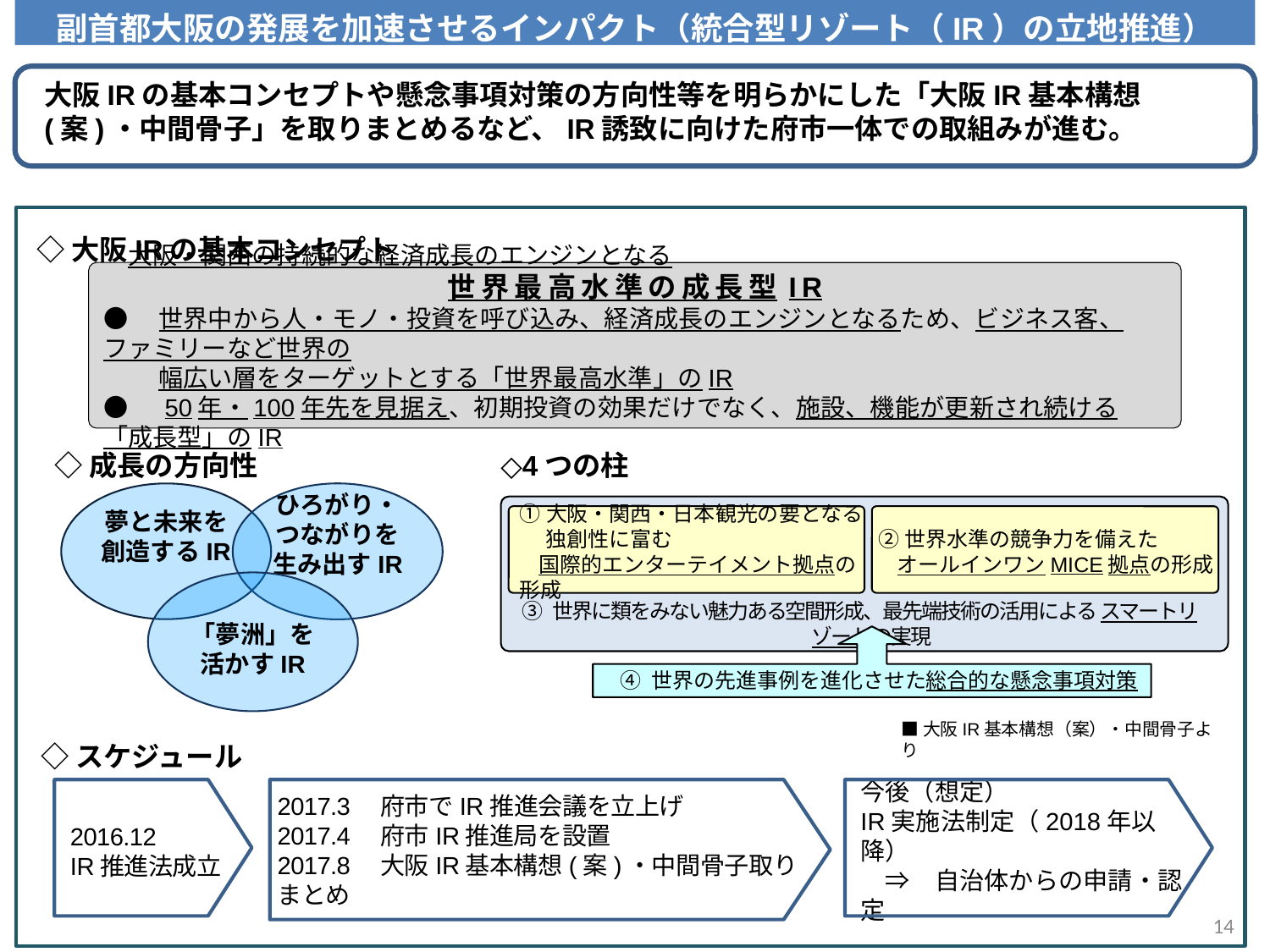

副首都大阪の発展を加速させるインパクト（統合型リゾート（IR）の立地推進）
大阪IRの基本コンセプトや懸念事項対策の方向性等を明らかにした「大阪IR基本構想(案)・中間骨子」を取りまとめるなど、IR誘致に向けた府市一体での取組みが進む。

◇大阪IRの基本コンセプト
　大阪・関西の持続的な経済成長のエンジンとなる
世界最高水準の成長型IR
●　世界中から人・モノ・投資を呼び込み、経済成長のエンジンとなるため、ビジネス客、ファミリーなど世界の
　　 幅広い層をターゲットとする「世界最高水準」のIR
●　50年・100年先を見据え、初期投資の効果だけでなく、施設、機能が更新され続ける「成長型」のIR
◇成長の方向性
◇4つの柱

ひろがり・
つながりを
生み出すIR

夢と未来を
創造するIR

③ 世界に類をみない魅力ある空間形成、最先端技術の活用による スマートリゾートの実現
②世界水準の競争力を備えた
   オールインワンMICE拠点の形成
①大阪・関西・日本観光の要となる
　 独創性に富む
   国際的エンターテイメント拠点の形成
④ 世界の先進事例を進化させた総合的な懸念事項対策
「夢洲」を
活かすIR
■大阪IR基本構想（案）・中間骨子より
◇スケジュール
2017.3　府市でIR推進会議を立上げ
2017.4　府市IR推進局を設置
2017.8　大阪IR基本構想(案)・中間骨子取りまとめ

今後（想定）
IR実施法制定（2018年以降）
　⇒　自治体からの申請・認定

2016.12
IR推進法成立
14